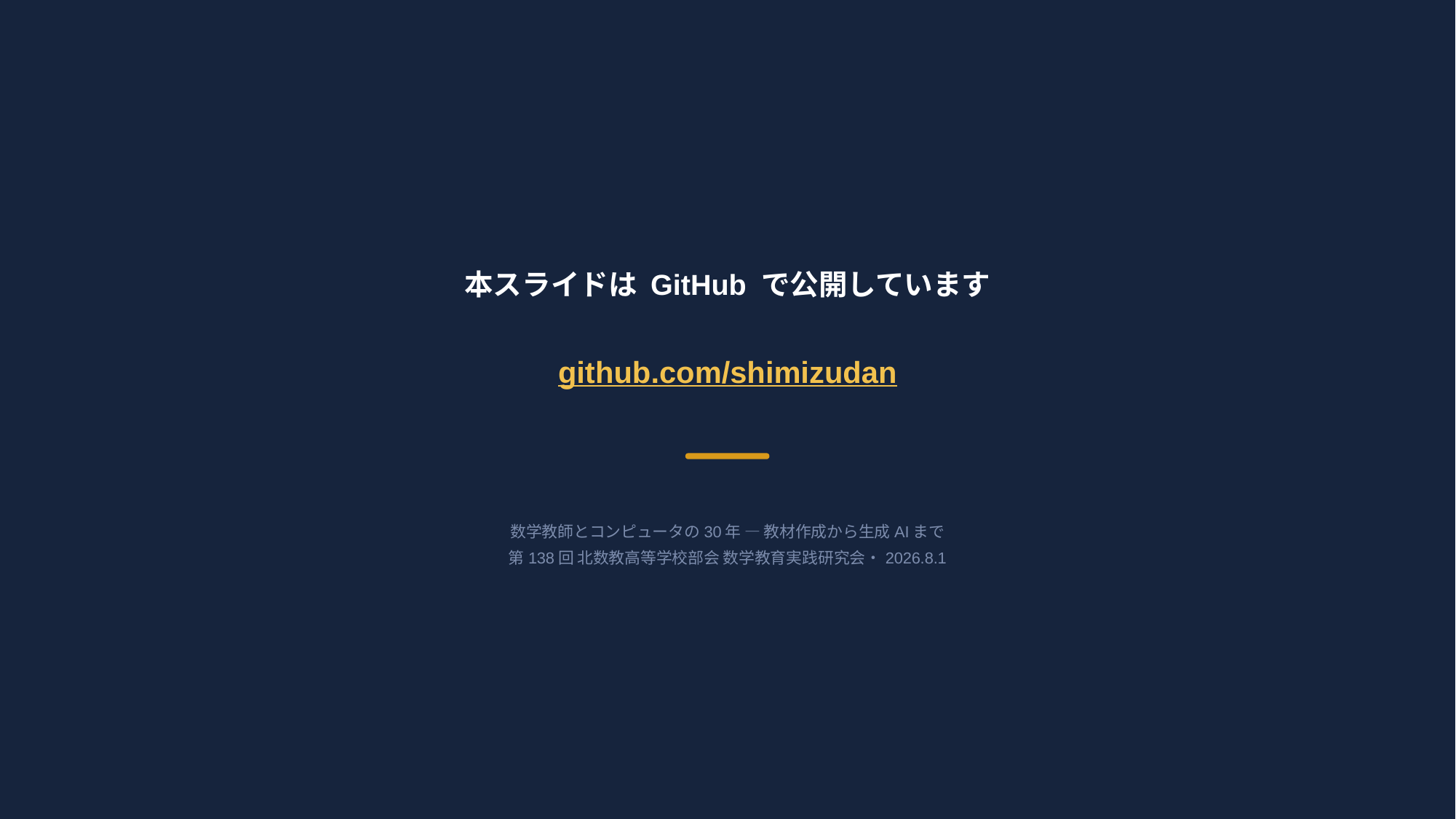

本スライドは GitHub で公開しています
github.com/shimizudan

数学教師とコンピュータの30年 ― 教材作成から生成AIまで
第138回 北数教高等学校部会 数学教育実践研究会・2026.8.1